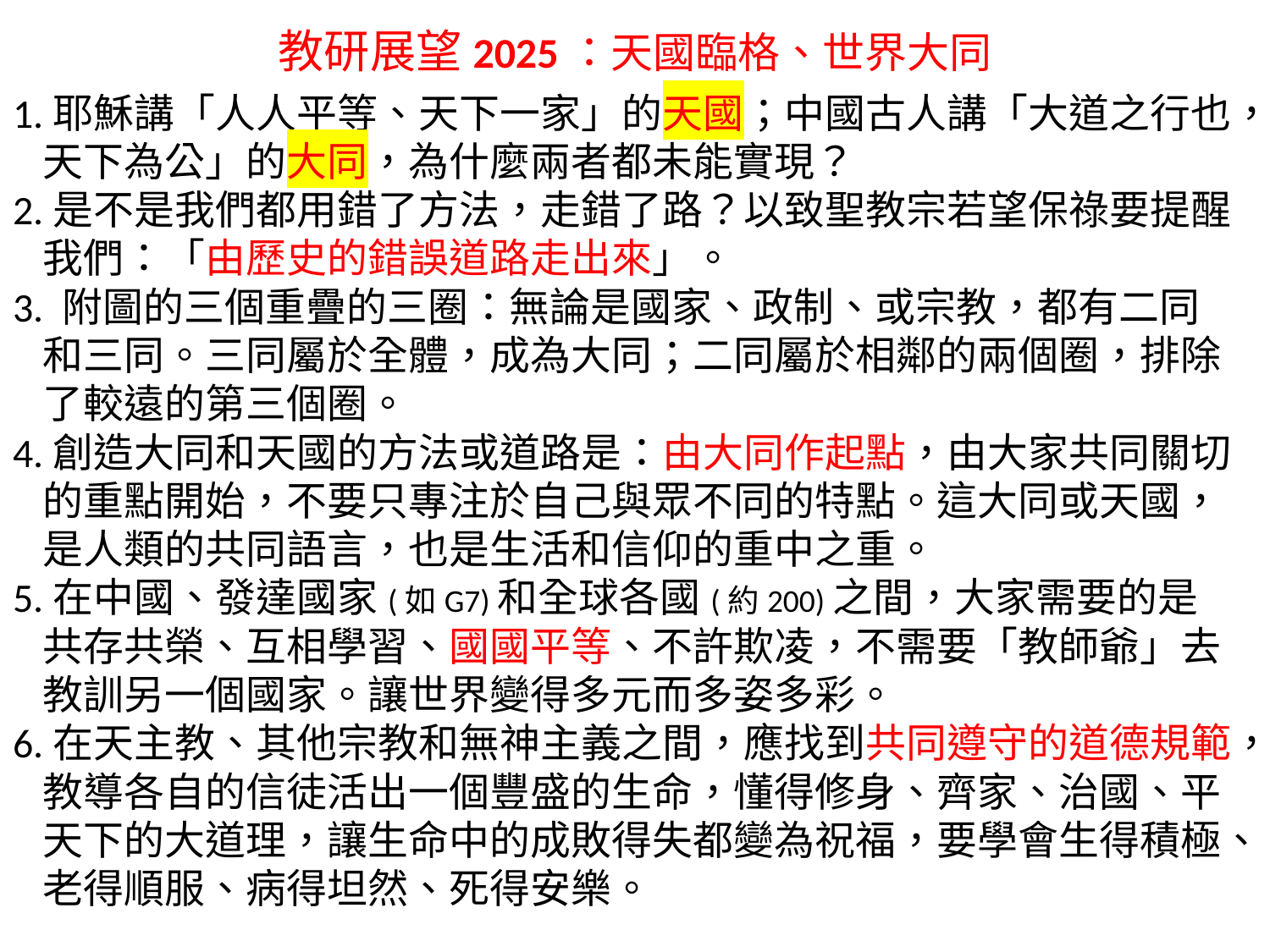

教研展望2025：天國臨格、世界大同
1.耶穌講「人人平等、天下一家」的天國；中國古人講「大道之行也，天下為公」的大同，為什麼兩者都未能實現？
2.是不是我們都用錯了方法，走錯了路？以致聖教宗若望保祿要提醒我們：「由歷史的錯誤道路走出來」。
3. 附圖的三個重疊的三圈：無論是國家、政制、或宗教，都有二同和三同。三同屬於全體，成為大同；二同屬於相鄰的兩個圈，排除了較遠的第三個圈。
4.創造大同和天國的方法或道路是：由大同作起點，由大家共同關切的重點開始，不要只專注於自己與眾不同的特點。這大同或天國，是人類的共同語言，也是生活和信仰的重中之重。
5.在中國、發達國家(如G7)和全球各國(約200)之間，大家需要的是共存共榮、互相學習、國國平等、不許欺凌，不需要「教師爺」去教訓另一個國家。讓世界變得多元而多姿多彩。
6.在天主教、其他宗教和無神主義之間，應找到共同遵守的道德規範，教導各自的信徒活出一個豐盛的生命，懂得修身、齊家、治國、平天下的大道理，讓生命中的成敗得失都變為祝福，要學會生得積極、老得順服、病得坦然、死得安樂。